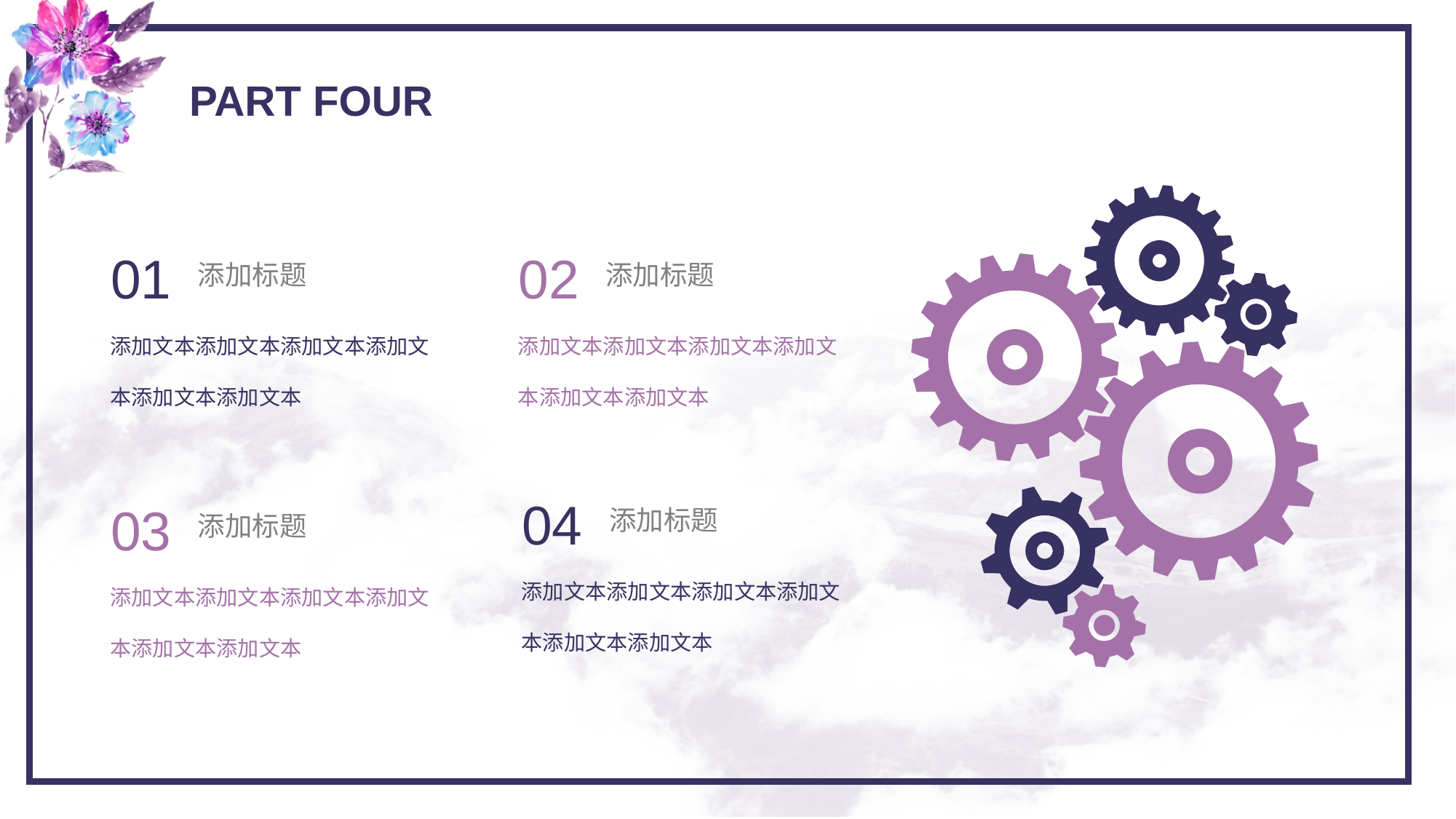

PART FOUR

01
02

添加标题
添加标题

添加文本添加文本添加文本添加文本添加文本添加文本
添加文本添加文本添加文本添加文本添加文本添加文本

04

03
添加标题
添加标题

添加文本添加文本添加文本添加文本添加文本添加文本
添加文本添加文本添加文本添加文本添加文本添加文本